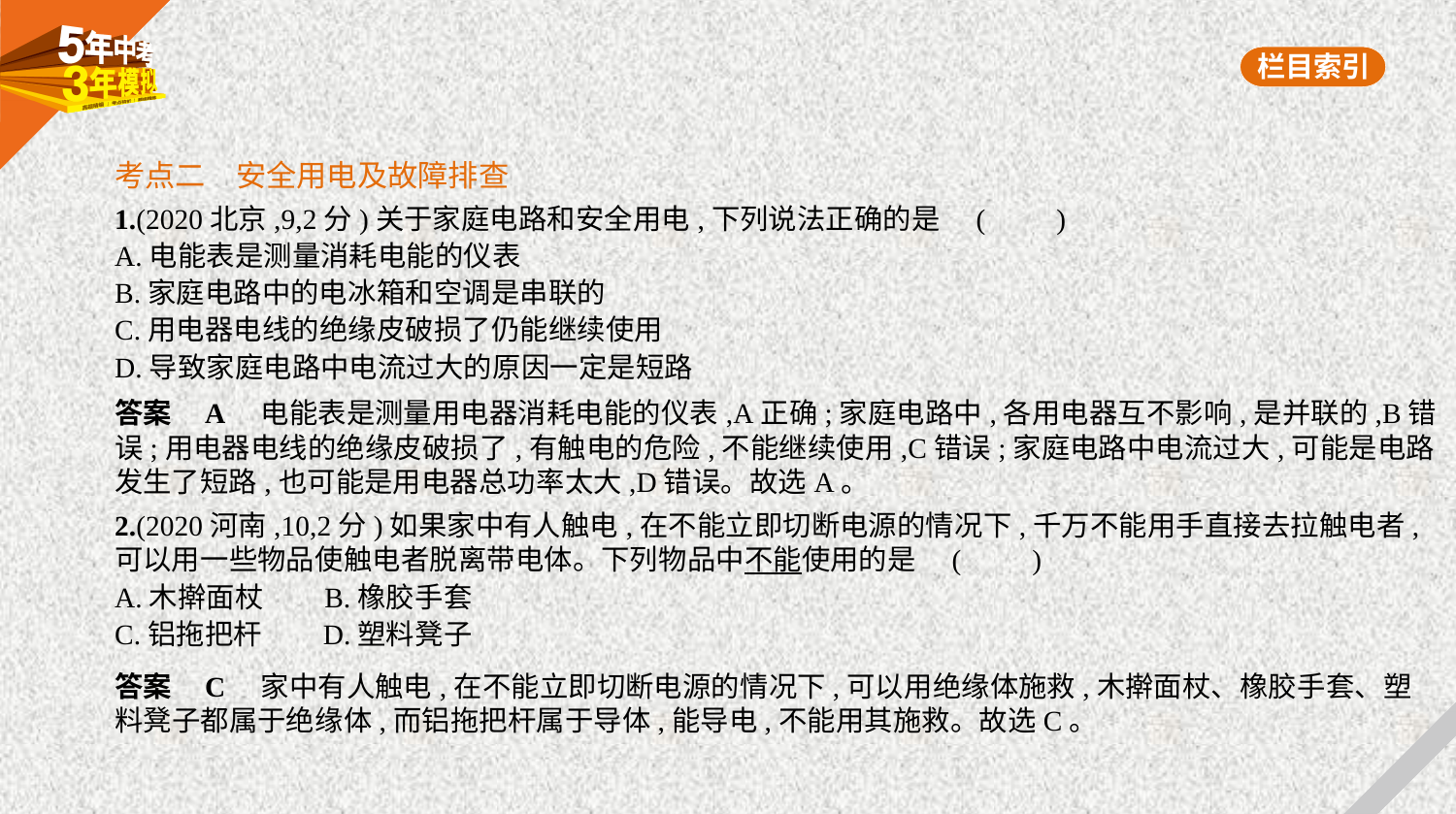

考点二　安全用电及故障排查
1.(2020北京,9,2分)关于家庭电路和安全用电,下列说法正确的是 (　　)
A.电能表是测量消耗电能的仪表
B.家庭电路中的电冰箱和空调是串联的
C.用电器电线的绝缘皮破损了仍能继续使用
D.导致家庭电路中电流过大的原因一定是短路
答案    A　电能表是测量用电器消耗电能的仪表,A正确;家庭电路中,各用电器互不影响,是并联的,B错
误;用电器电线的绝缘皮破损了,有触电的危险,不能继续使用,C错误;家庭电路中电流过大,可能是电路
发生了短路,也可能是用电器总功率太大,D错误。故选A。
2.(2020河南,10,2分)如果家中有人触电,在不能立即切断电源的情况下,千万不能用手直接去拉触电者,
可以用一些物品使触电者脱离带电体。下列物品中不能使用的是 (　　)
A.木擀面杖　    B.橡胶手套
C.铝拖把杆　    D.塑料凳子
答案    C　家中有人触电,在不能立即切断电源的情况下,可以用绝缘体施救,木擀面杖、橡胶手套、塑
料凳子都属于绝缘体,而铝拖把杆属于导体,能导电,不能用其施救。故选C。